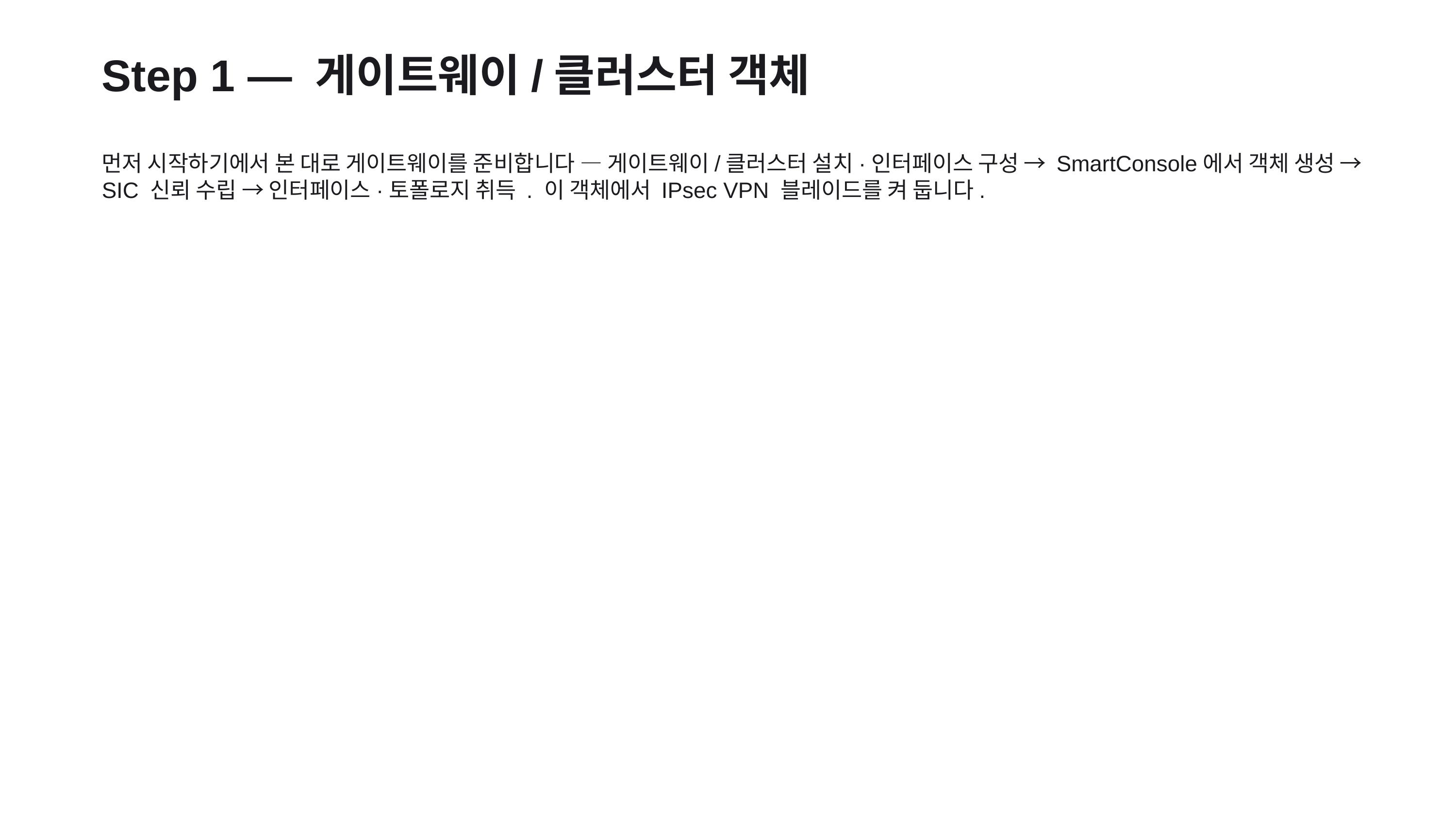

Step 1 — 게이트웨이/클러스터 객체
먼저 시작하기에서 본 대로 게이트웨이를 준비합니다 — 게이트웨이/클러스터 설치·인터페이스 구성 → SmartConsole에서 객체 생성 → SIC 신뢰 수립 → 인터페이스·토폴로지 취득 . 이 객체에서 IPsec VPN 블레이드를 켜 둡니다.